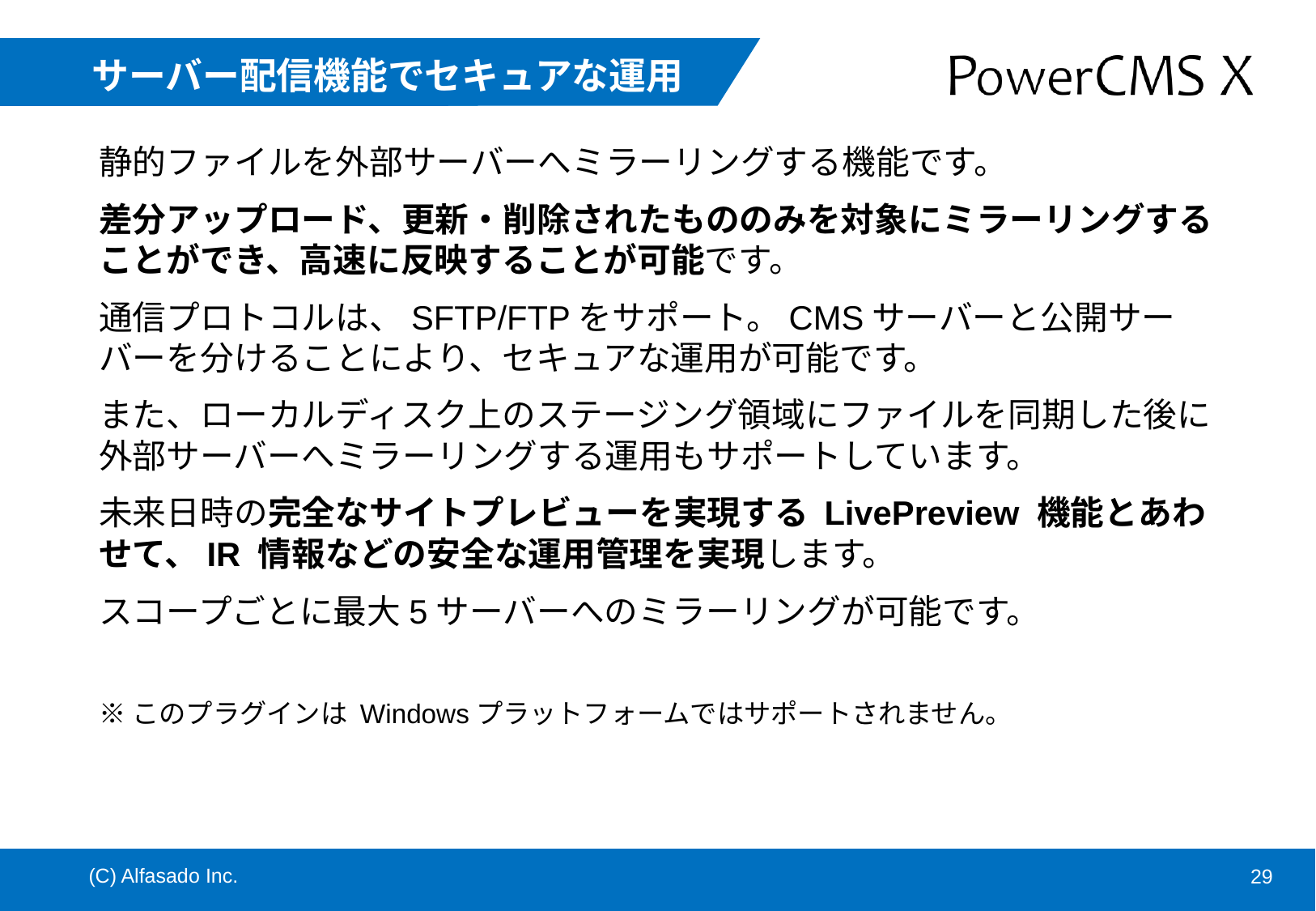

# サーバー配信機能でセキュアな運用
静的ファイルを外部サーバーへミラーリングする機能です。
差分アップロード、更新・削除されたもののみを対象にミラーリングすることができ、高速に反映することが可能です。
通信プロトコルは、SFTP/FTPをサポート。CMSサーバーと公開サーバーを分けることにより、セキュアな運用が可能です。
また、ローカルディスク上のステージング領域にファイルを同期した後に外部サーバーへミラーリングする運用もサポートしています。
未来日時の完全なサイトプレビューを実現する LivePreview 機能とあわせて、IR 情報などの安全な運用管理を実現します。
スコープごとに最大5サーバーへのミラーリングが可能です。

※このプラグインは Windowsプラットフォームではサポートされません。

(C) Alfasado Inc.
29